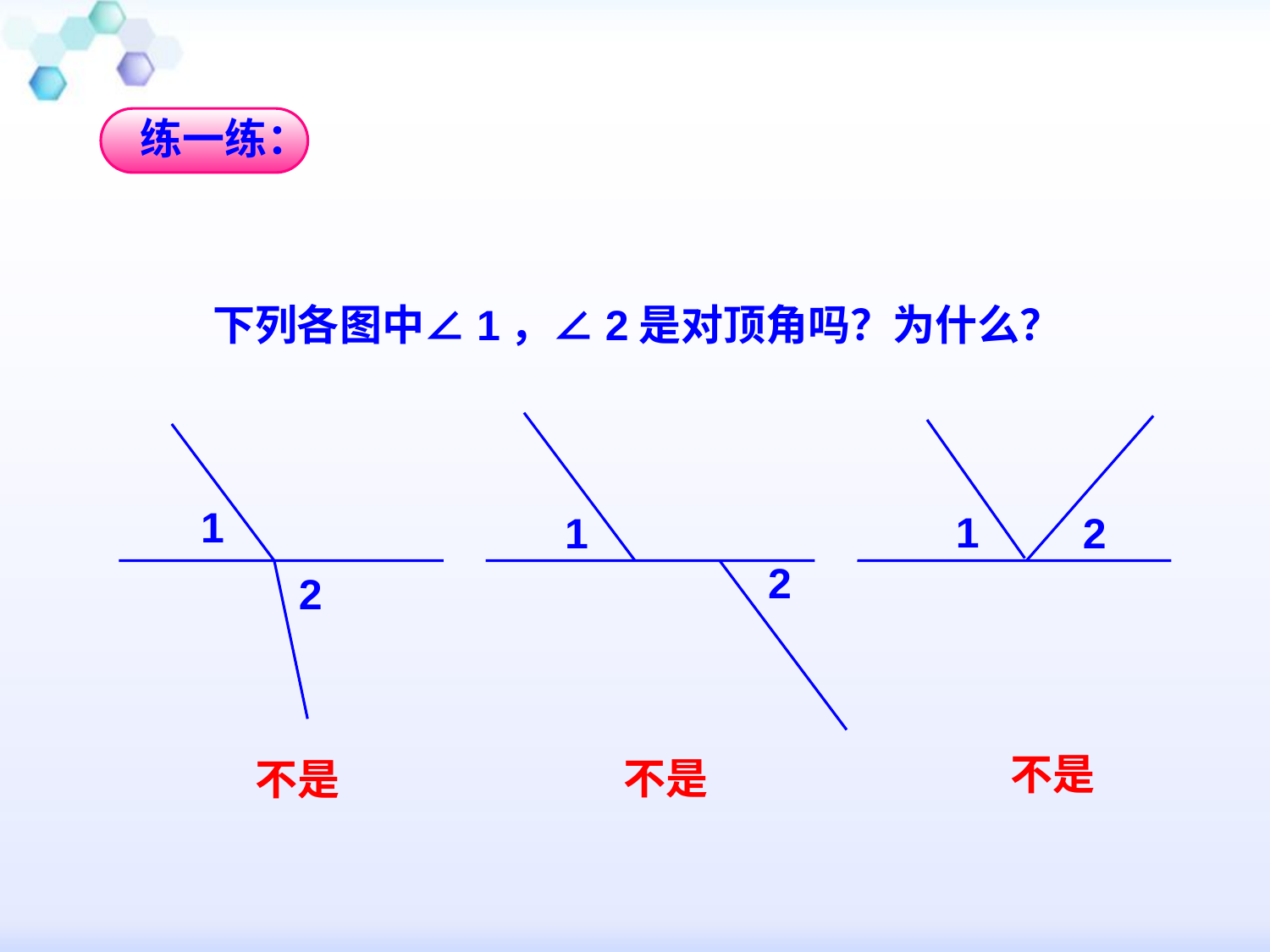

练一练：

下列各图中∠1，∠2是对顶角吗？为什么？

1
1
2
1
2

2
不是
不是
不是